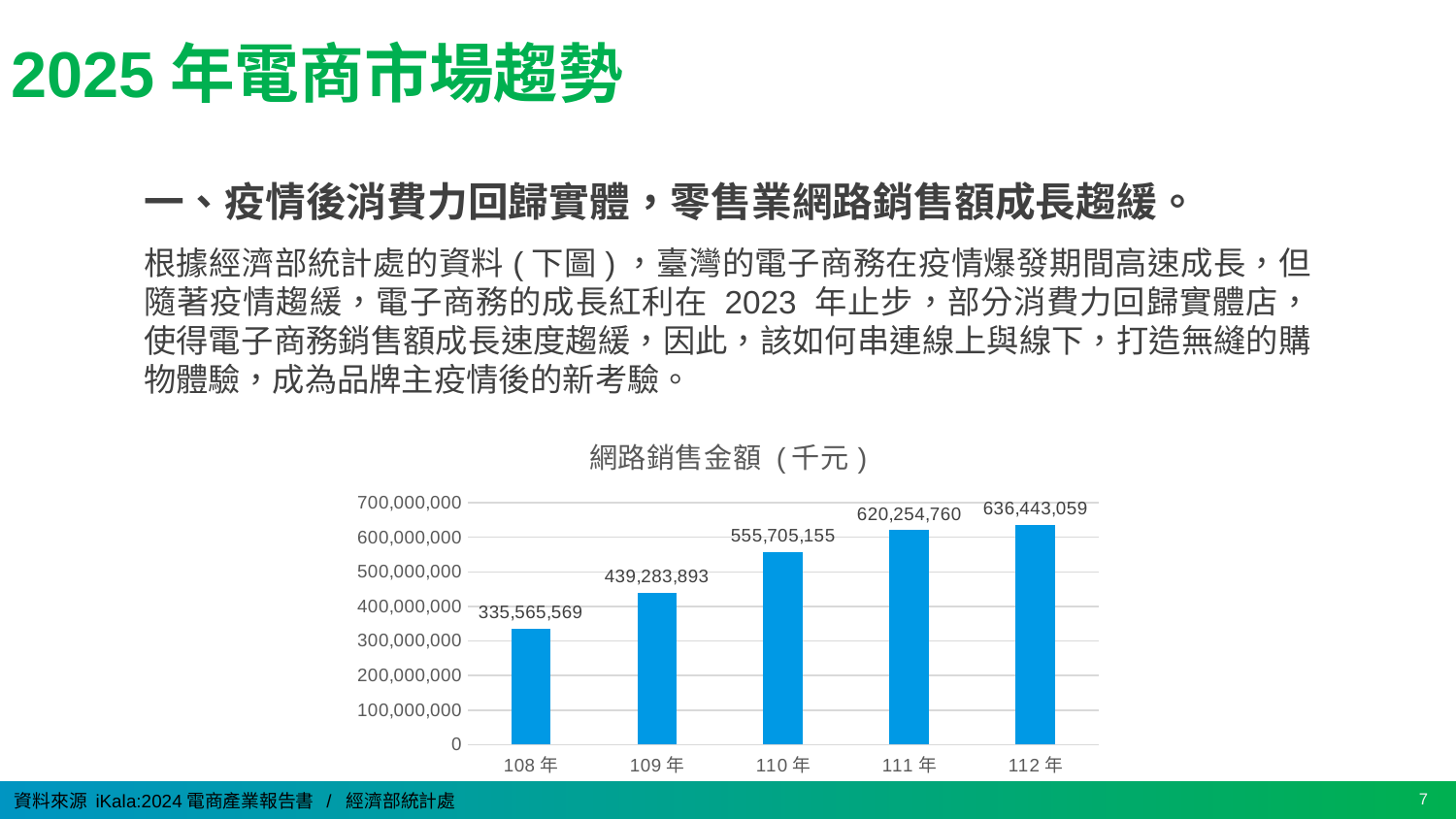

# 2025年電商市場趨勢
一、疫情後消費⼒回歸實體，零售業網路銷售額成長趨緩。
根據經濟部統計處的資料(下圖)，臺灣的電⼦商務在疫情爆發期間⾼速成⻑，但隨著疫情趨緩，電子商務的成長紅利在 2023 年⽌步，部分消費⼒回歸實體店，使得電子商務銷售額成長速度趨緩，因此，該如何串連線上與線下，打造無縫的購物體驗，成為品牌主疫情後的新考驗。

### Chart:

| Category | 網路銷售金額 (千元) |
|---|---|
| 108年 | 335565569.0 |
| 109年 | 439283893.0 |
| 110年 | 555705155.0 |
| 111年 | 620254760.0 |
| 112年 | 636443059.0 |
資料來源 iKala:2024電商產業報告書  /  經濟部統計處